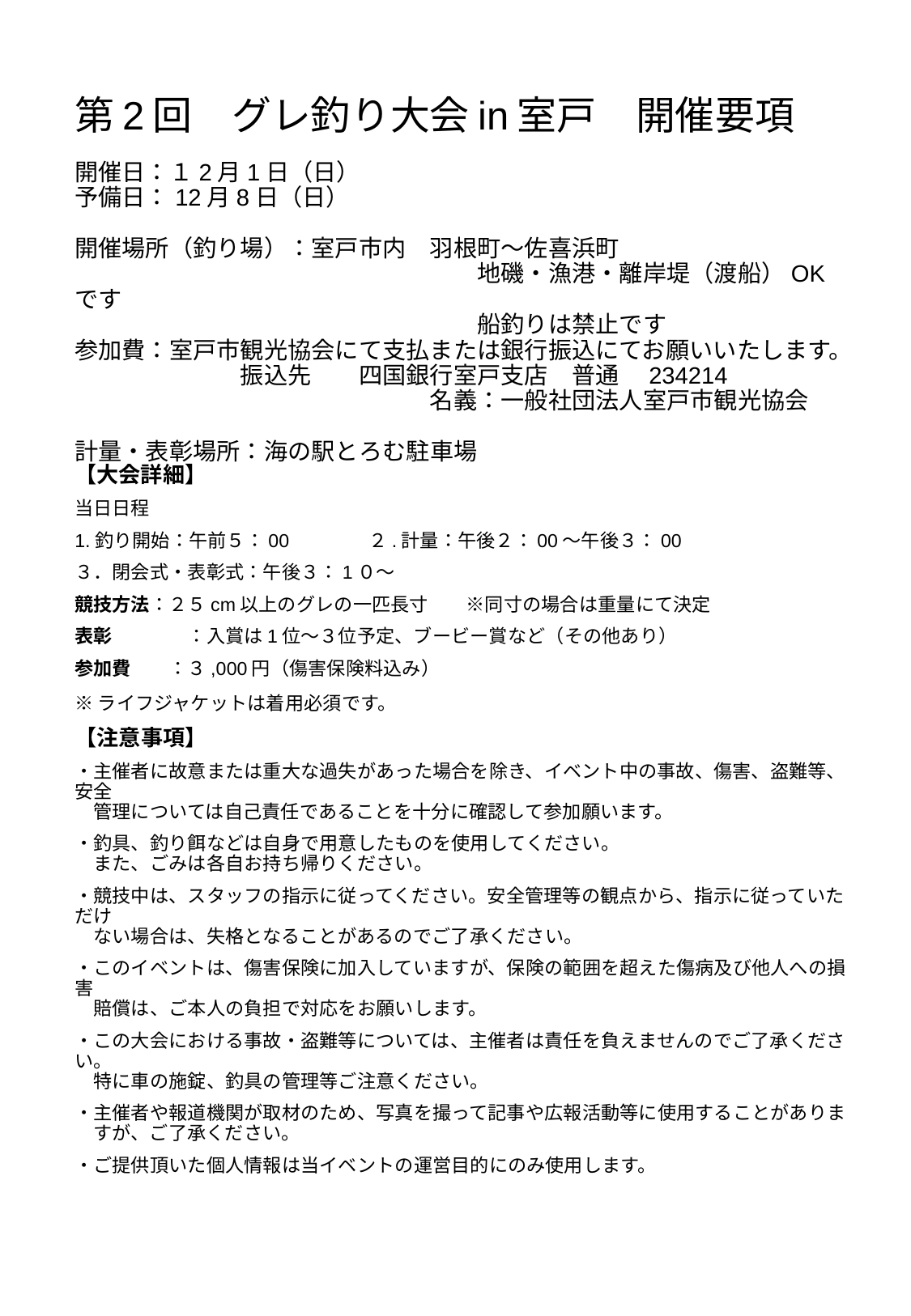

# 第2回　グレ釣り大会in室戸　開催要項
開催日：１2月1日（日）
予備日：12月8日（日）

開催場所（釣り場）：室戸市内　羽根町～佐喜浜町
　　　　　　　　　　　　　　　　　地磯・漁港・離岸堤（渡船）OKです
　　　　　　　　　　　　　　　　　船釣りは禁止です
参加費：室戸市観光協会にて支払または銀行振込にてお願いいたします。
　　　　　　　振込先　　四国銀行室戸支店　普通　234214
　　　　　　　　　　　　　　　名義：一般社団法人室戸市観光協会

計量・表彰場所：海の駅とろむ駐車場
【大会詳細】
当日日程
1.釣り開始：午前５：00　　　　２.計量：午後２：00～午後３：00
３．閉会式・表彰式：午後３：1０～
競技方法：２５cm以上のグレの一匹長寸　　※同寸の場合は重量にて決定
表彰　　　　：入賞は1位～３位予定、ブービー賞など（その他あり）
参加費　　：３,000円（傷害保険料込み）
※ライフジャケットは着用必須です。
【注意事項】
・主催者に故意または重大な過失があった場合を除き、イベント中の事故、傷害、盗難等、安全
　管理については自己責任であることを十分に確認して参加願います。
・釣具、釣り餌などは自身で用意したものを使用してください。
　また、ごみは各自お持ち帰りください。
・競技中は、スタッフの指示に従ってください。安全管理等の観点から、指示に従っていただけ
　ない場合は、失格となることがあるのでご了承ください。
・このイベントは、傷害保険に加入していますが、保険の範囲を超えた傷病及び他人への損害
　賠償は、ご本人の負担で対応をお願いします。
・この大会における事故・盗難等については、主催者は責任を負えませんのでご了承ください。
　特に車の施錠、釣具の管理等ご注意ください。
・主催者や報道機関が取材のため、写真を撮って記事や広報活動等に使用することがありま
　すが、ご了承ください。
・ご提供頂いた個人情報は当イベントの運営目的にのみ使用します。